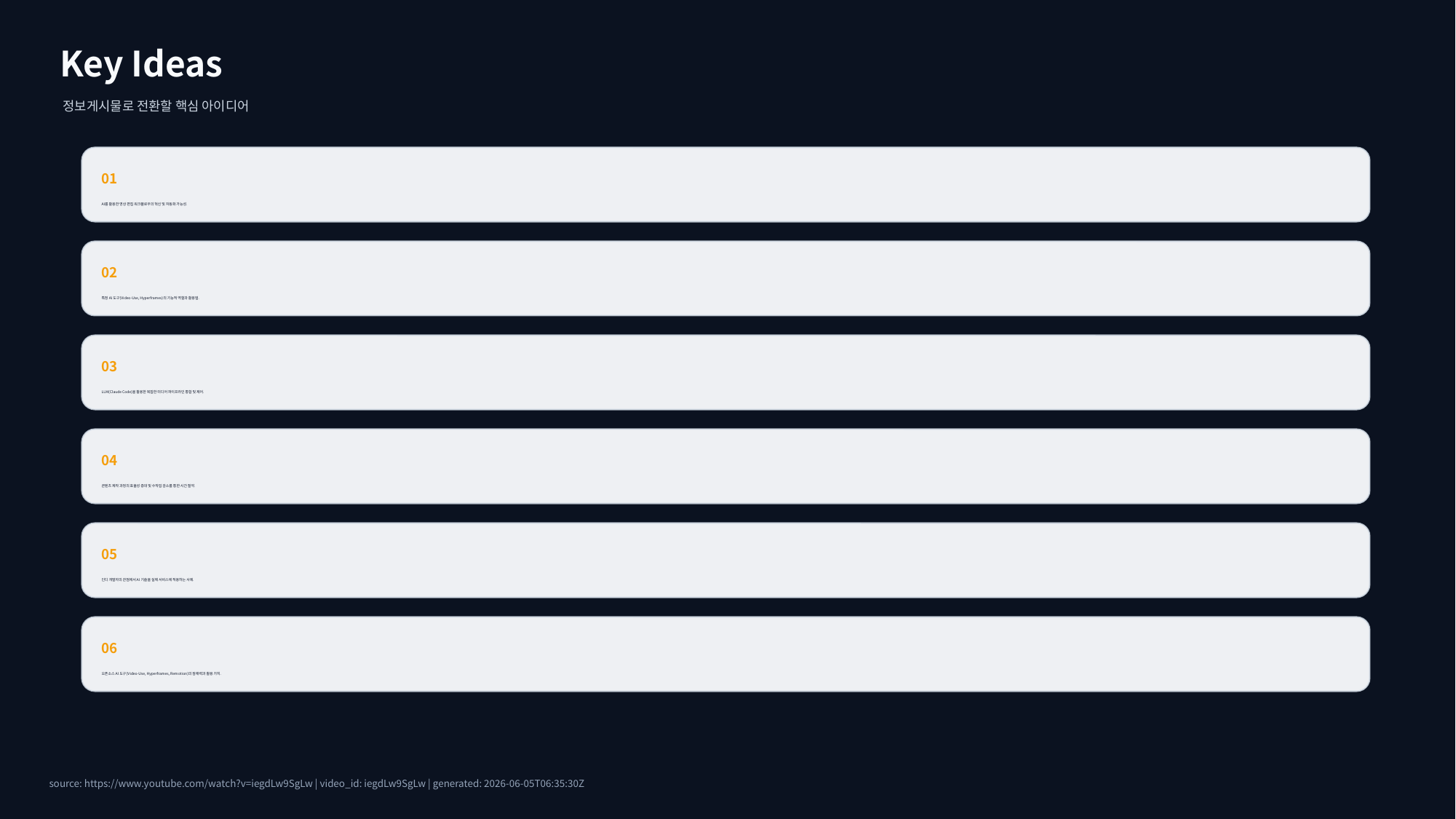

Key Ideas
정보게시물로 전환할 핵심 아이디어

01
AI를 활용한 영상 편집 워크플로우의 혁신 및 자동화 가능성.

02
특정 AI 도구(Video-Use, Hyperframes)의 기능적 역할과 활용법.

03
LLM(Claude Code)을 활용한 복잡한 미디어 파이프라인 통합 및 제어.

04
콘텐츠 제작 과정의 효율성 증대 및 수작업 감소를 통한 시간 절약.

05
인디 개발자의 관점에서 AI 기술을 실제 서비스에 적용하는 사례.

06
오픈소스 AI 도구(Video-Use, Hyperframes, Remotion)의 잠재력과 활용 가치.
source: https://www.youtube.com/watch?v=iegdLw9SgLw | video_id: iegdLw9SgLw | generated: 2026-06-05T06:35:30Z